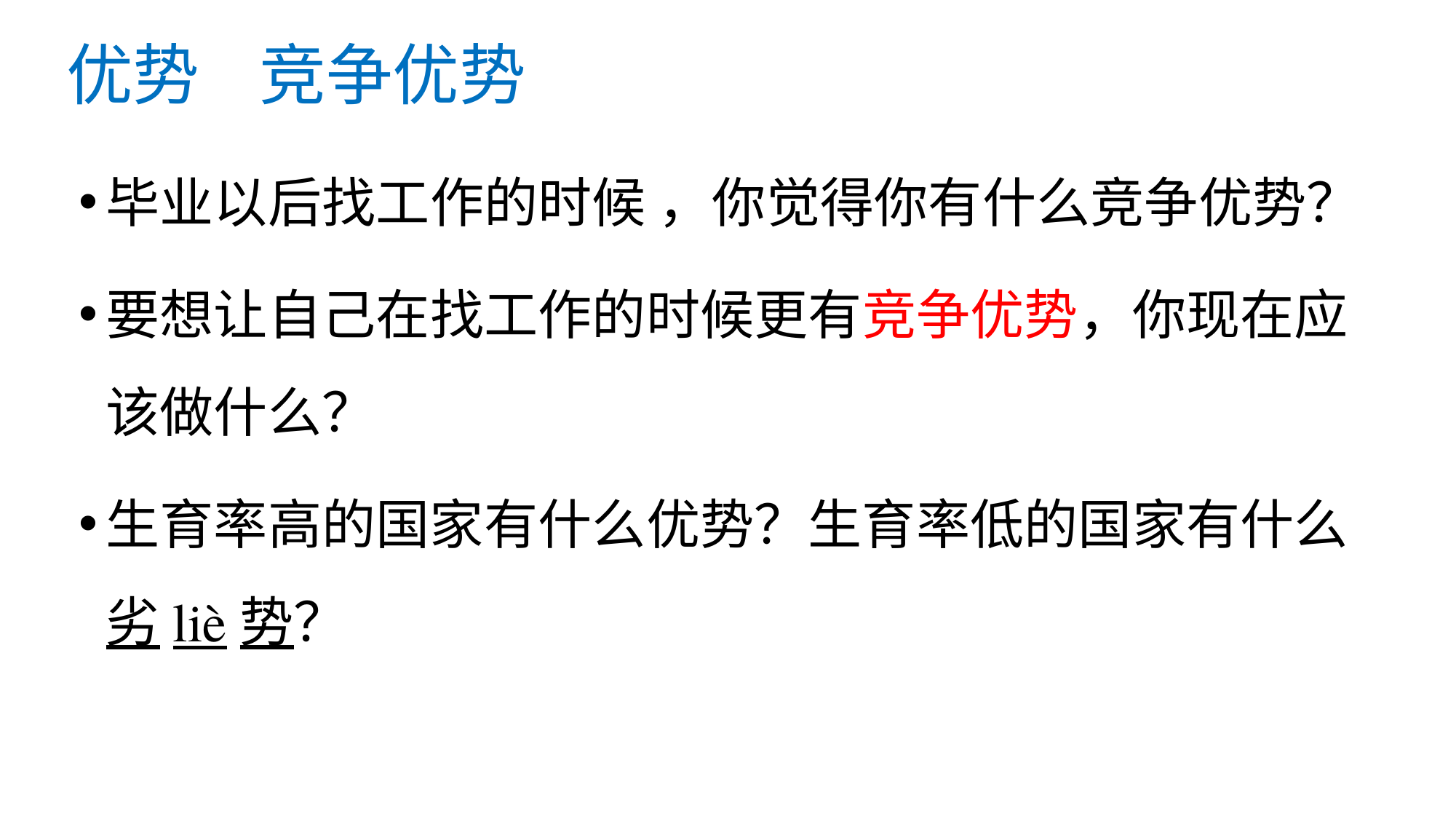

# 优势    竞争优势
毕业以后找工作的时候 ，你觉得你有什么竞争优势？
要想让自己在找工作的时候更有竞争优势，你现在应该做什么？
生育率高的国家有什么优势？生育率低的国家有什么劣liè势？